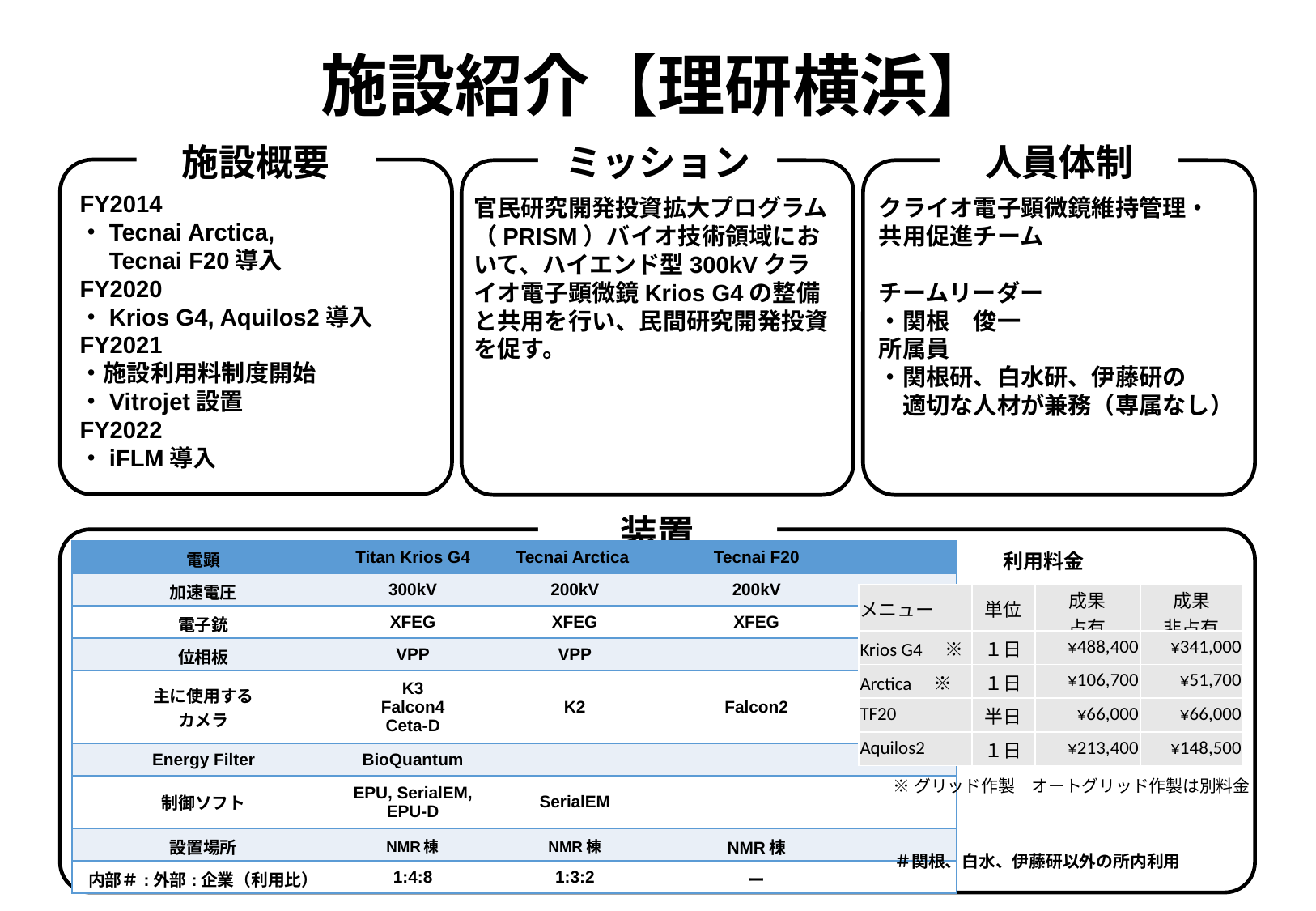

施設紹介【理研横浜】
施設概要
ミッション
人員体制

FY2014
・Tecnai Arctica,
　Tecnai F20導入
FY2020
・Krios G4, Aquilos2導入
FY2021
・施設利用料制度開始
・Vitrojet設置
FY2022
・iFLM導入
官民研究開発投資拡大プログラム（PRISM）バイオ技術領域において、ハイエンド型300kVクライオ電子顕微鏡Krios G4の整備と共用を行い、民間研究開発投資を促す。
クライオ電子顕微鏡維持管理・
共用促進チーム

チームリーダー
・関根　俊一
所属員
・関根研、白水研、伊藤研の
　適切な人材が兼務（専属なし）

装置

| 電顕 | Titan Krios G4 | Tecnai Arctica | Tecnai F20 |  |
| --- | --- | --- | --- | --- |
| 加速電圧 | 300kV | 200kV | 200kV |  |
| 電子銃 | XFEG | XFEG | XFEG |  |
| 位相板 | VPP | VPP |  |  |
| 主に使用する カメラ | K3 Falcon4 Ceta-D | K2 | Falcon2 |  |
| Energy Filter | BioQuantum |  |  |  |
| 制御ソフト | EPU, SerialEM, EPU-D | SerialEM |  |  |
| 設置場所 | NMR棟 | NMR棟 | NMR棟 |  |
| 内部＃:外部:企業（利用比） | 1:4:8 | 1:3:2 | ー |  |
利用料金
| メニュー | 単位 | 成果 占有 | 成果 非占有 |
| --- | --- | --- | --- |
| Krios G4　※ | １日 | ¥488,400 | ¥341,000 |
| Arctica　※ | １日 | ¥106,700 | ¥51,700 |
| TF20 | 半日 | ¥66,000 | ¥66,000 |
| Aquilos2 | １日 | ¥213,400 | ¥148,500 |
※グリッド作製　オートグリッド作製は別料金
＃関根、白水、伊藤研以外の所内利用